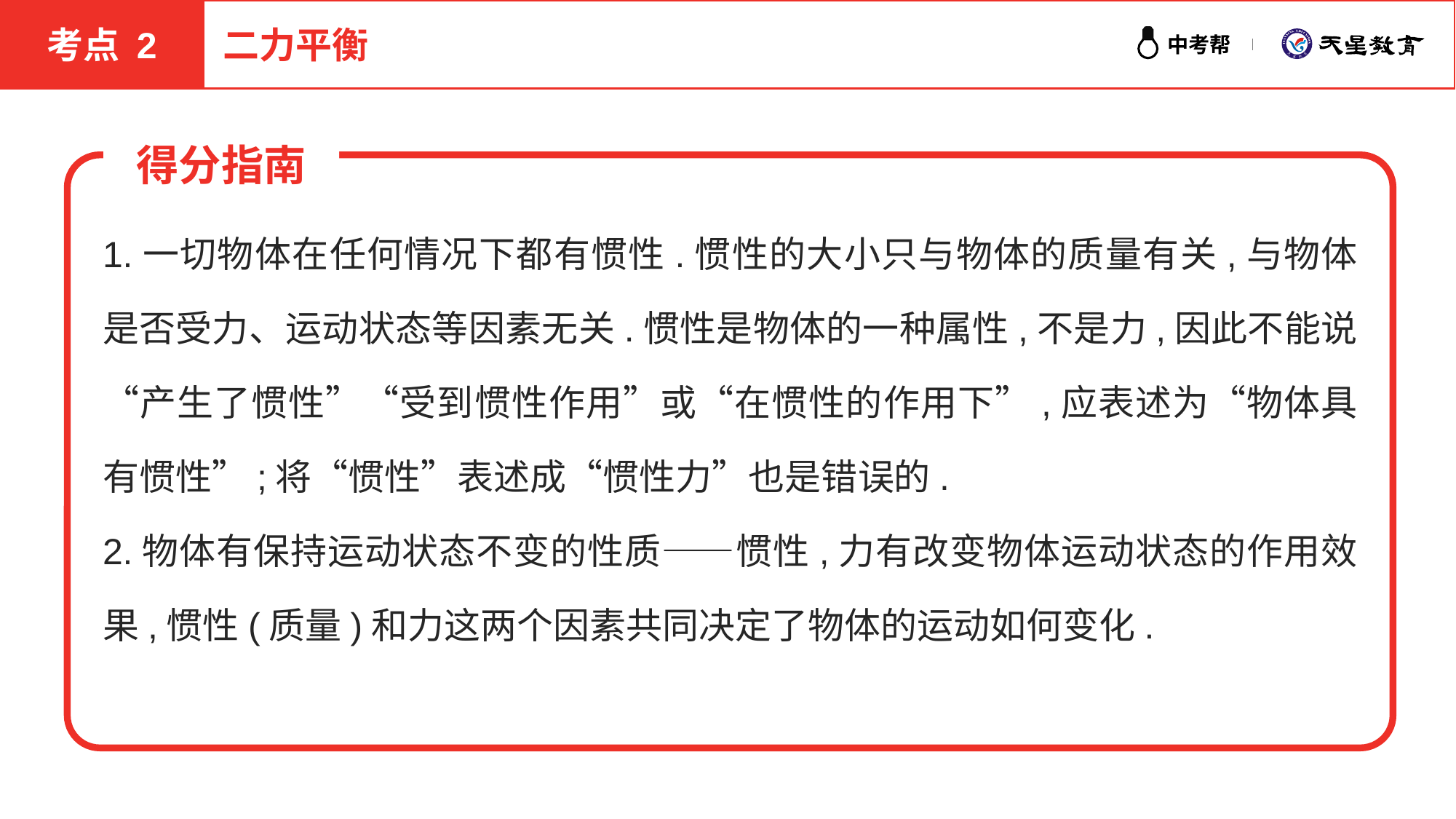

考点 2
二力平衡
得分指南

1.一切物体在任何情况下都有惯性.惯性的大小只与物体的质量有关,与物体是否受力、运动状态等因素无关.惯性是物体的一种属性,不是力,因此不能说“产生了惯性”“受到惯性作用”或“在惯性的作用下”,应表述为“物体具有惯性”;将“惯性”表述成“惯性力”也是错误的.
2.物体有保持运动状态不变的性质——惯性,力有改变物体运动状态的作用效果,惯性(质量)和力这两个因素共同决定了物体的运动如何变化.